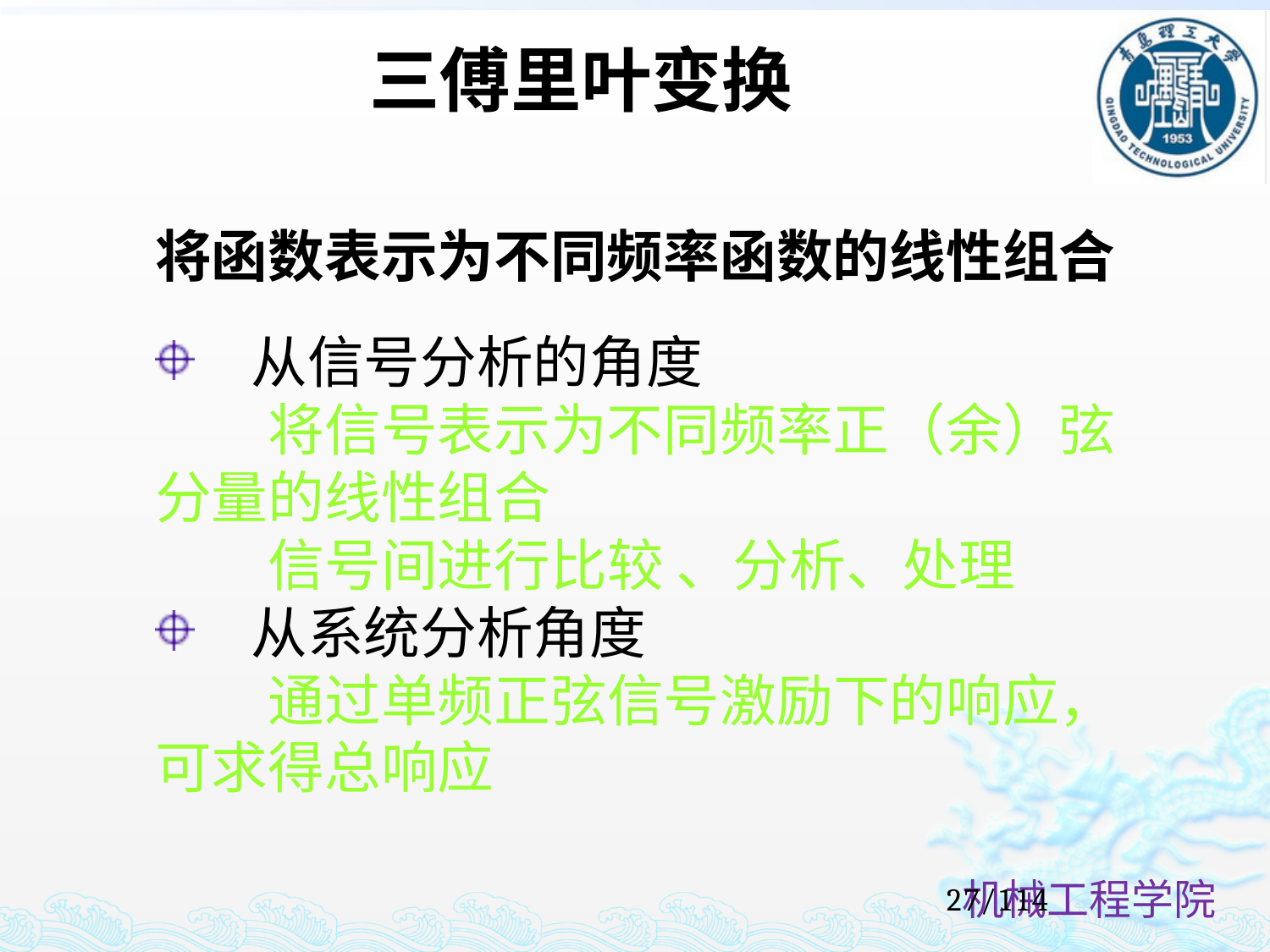

三傅里叶变换

将函数表示为不同频率函数的线性组合

　从信号分析的角度
　　将信号表示为不同频率正（余）弦分量的线性组合
　　信号间进行比较 、分析、处理
　从系统分析角度
　　通过单频正弦信号激励下的响应，可求得总响应
27/114